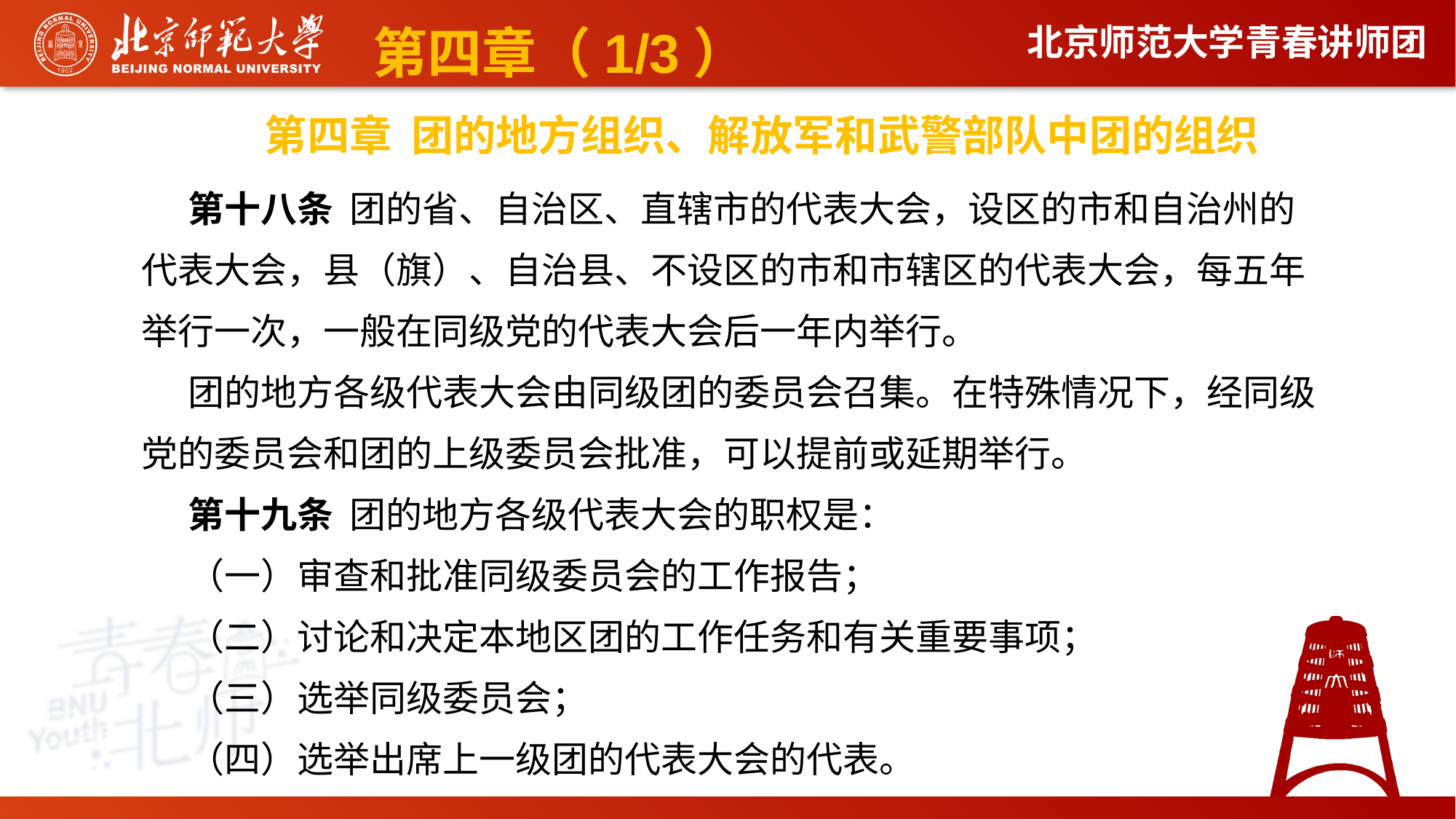

第四章（1/3）

第四章  团的地方组织、解放军和武警部队中团的组织
第十八条  团的省、自治区、直辖市的代表大会，设区的市和自治州的代表大会，县（旗）、自治县、不设区的市和市辖区的代表大会，每五年举行一次，一般在同级党的代表大会后一年内举行。
团的地方各级代表大会由同级团的委员会召集。在特殊情况下，经同级党的委员会和团的上级委员会批准，可以提前或延期举行。
第十九条  团的地方各级代表大会的职权是：
（一）审查和批准同级委员会的工作报告；
（二）讨论和决定本地区团的工作任务和有关重要事项；
（三）选举同级委员会；
（四）选举出席上一级团的代表大会的代表。